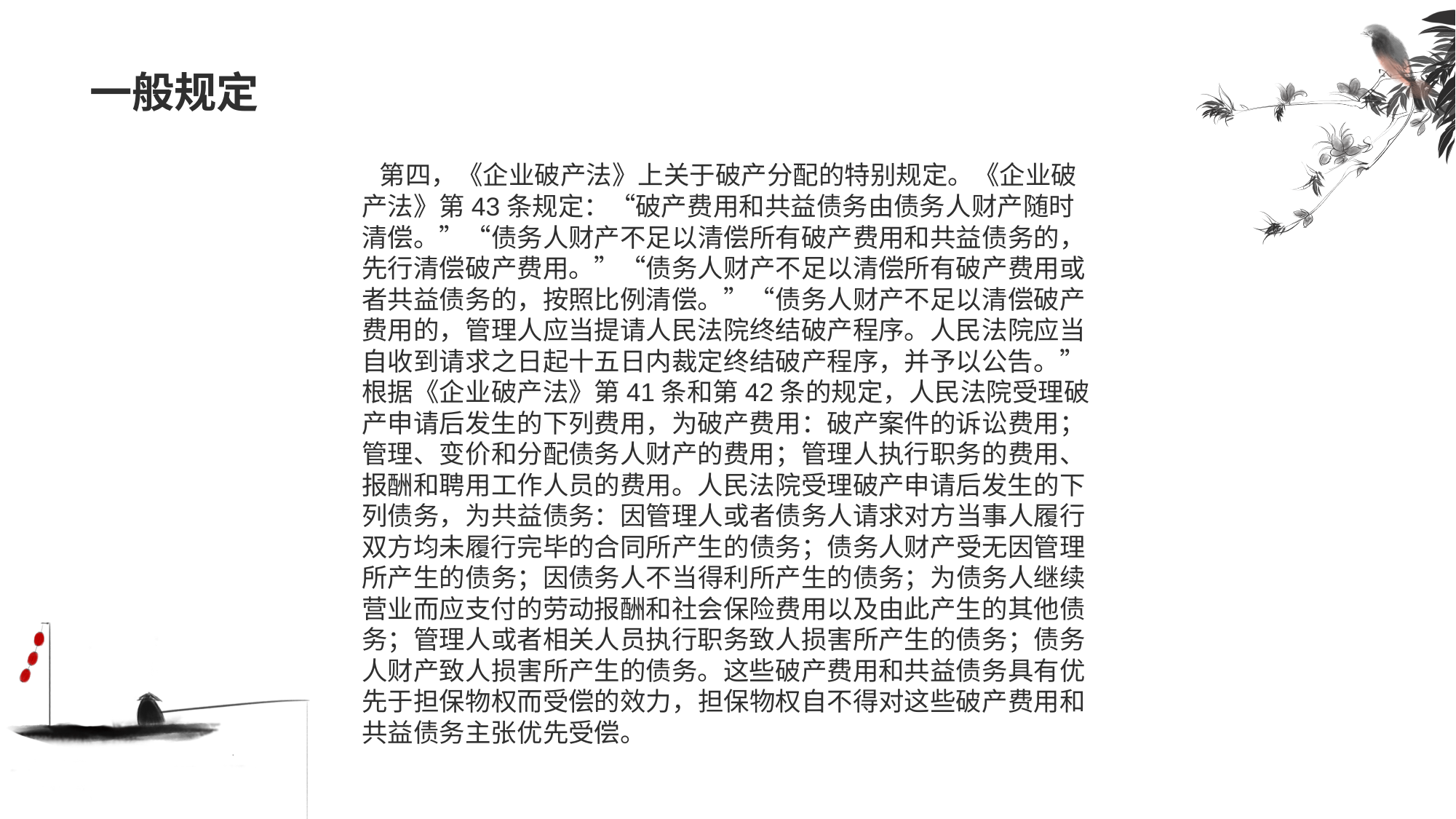

# 一般规定

  第四，《企业破产法》上关于破产分配的特别规定。《企业破产法》第43条规定：“破产费用和共益债务由债务人财产随时清偿。”“债务人财产不足以清偿所有破产费用和共益债务的，先行清偿破产费用。”“债务人财产不足以清偿所有破产费用或者共益债务的，按照比例清偿。”“债务人财产不足以清偿破产费用的，管理人应当提请人民法院终结破产程序。人民法院应当自收到请求之日起十五日内裁定终结破产程序，并予以公告。”根据《企业破产法》第41条和第42条的规定，人民法院受理破产申请后发生的下列费用，为破产费用：破产案件的诉讼费用；管理、变价和分配债务人财产的费用；管理人执行职务的费用、报酬和聘用工作人员的费用。人民法院受理破产申请后发生的下列债务，为共益债务：因管理人或者债务人请求对方当事人履行双方均未履行完毕的合同所产生的债务；债务人财产受无因管理所产生的债务；因债务人不当得利所产生的债务；为债务人继续营业而应支付的劳动报酬和社会保险费用以及由此产生的其他债务；管理人或者相关人员执行职务致人损害所产生的债务；债务人财产致人损害所产生的债务。这些破产费用和共益债务具有优先于担保物权而受偿的效力，担保物权自不得对这些破产费用和共益债务主张优先受偿。
20